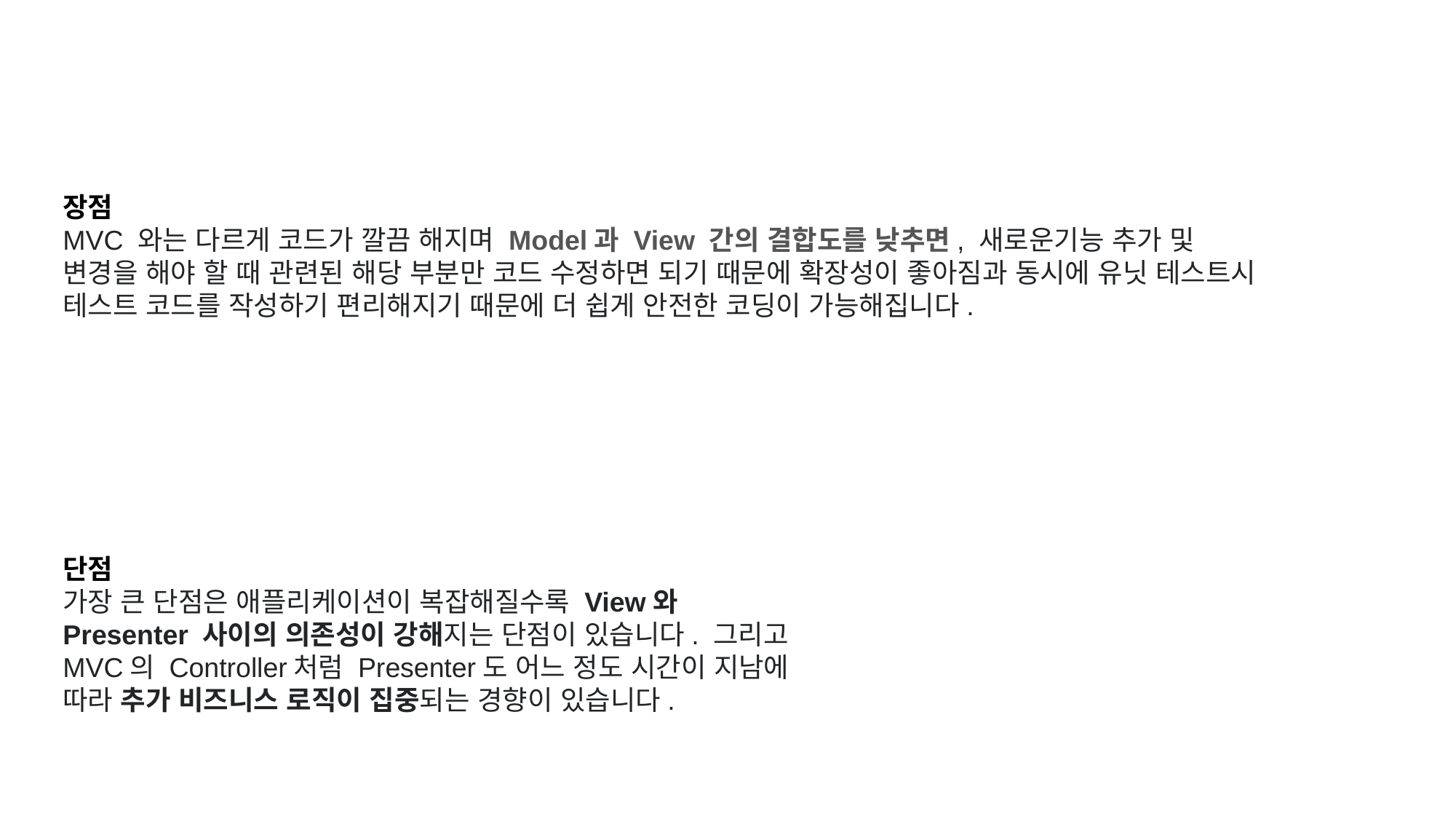

장점
MVC 와는 다르게 코드가 깔끔 해지며 Model과 View 간의 결합도를 낮추면, 새로운기능 추가 및 변경을 해야 할 때 관련된 해당 부분만 코드 수정하면 되기 때문에 확장성이 좋아짐과 동시에 유닛 테스트시 테스트 코드를 작성하기 편리해지기 때문에 더 쉽게 안전한 코딩이 가능해집니다.
단점
가장 큰 단점은 애플리케이션이 복잡해질수록 View와 Presenter 사이의 의존성이 강해지는 단점이 있습니다. 그리고 MVC의 Controller처럼 Presenter도 어느 정도 시간이 지남에 따라 추가 비즈니스 로직이 집중되는 경향이 있습니다.